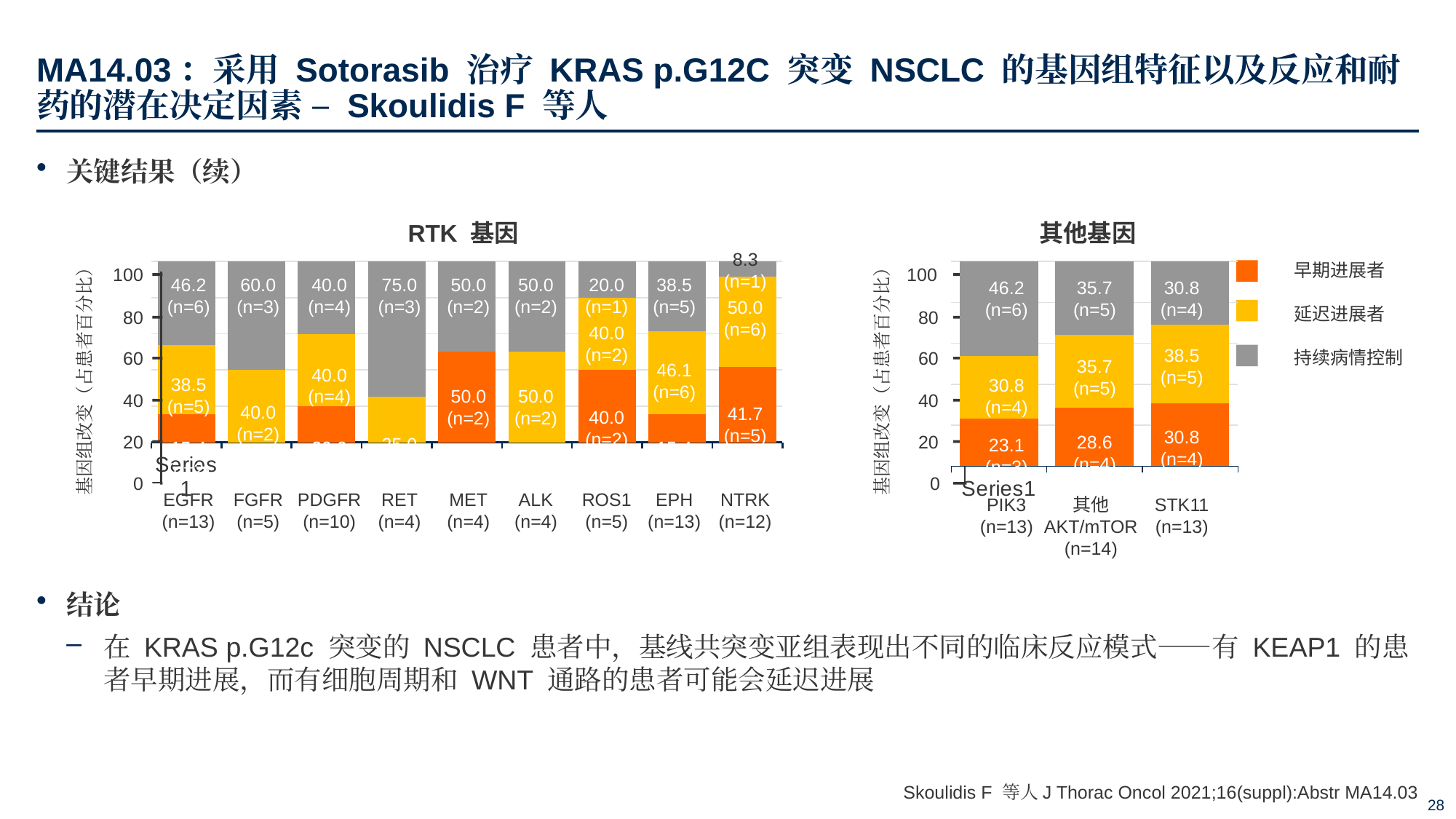

# MA14.03：采用 Sotorasib 治疗 KRAS p.G12C 突变 NSCLC 的基因组特征以及反应和耐药的潜在决定因素 – Skoulidis F 等人
关键结果（续）
结论
在 KRAS p.G12c 突变的 NSCLC 患者中，基线共突变亚组表现出不同的临床反应模式——有 KEAP1 的患者早期进展，而有细胞周期和 WNT 通路的患者可能会延迟进展
RTK 基因
其他基因
8.3
(n=1)
早期进展者

延迟进展者

持续病情控制

### Chart

| Category | Early progressors | Late progressors | Ongoing disease control |
|---|---|---|---|
|  | 23.1 | 30.7 | 46.2 |
|  | 28.6 | 35.7 | 35.7 |
|  | 30.8 | 38.5 | 30.8 |
100

80

60

40

20

0

基因组改变（占患者百分比）

46.2
(n=6)
35.7
(n=5)
30.8
(n=4)

38.5
(n=5)

35.7
(n=5)
30.8
(n=4)
30.8
(n=4)
28.6
(n=4)
23.1
(n=3)
PIK3
(n=13)
其他
AKT/mTOR
(n=14)
STK11
(n=13)

### Chart

| Category | Early progressors | Late progressors | Ongoing disease control |
|---|---|---|---|
|  | 15.4 | 38.5 | 46.2 |
|  | 0.0 | 40.0 | 60.0 |
|  | 20.0 | 40.0 | 40.0 |
|  | 0.0 | 25.0 | 75.0 |
|  | 50.0 | 0.0 | 50.0 |
|  | 0.0 | 50.0 | 50.0 |
|  | 40.0 | 40.0 | 20.0 |
|  | 15.4 | 46.1 | 38.5 |
|  | 41.7 | 50.0 | 8.3 |
100

80

60

40

20

0

基因组改变（占患者百分比）
46.2
(n=6)
60.0
(n=3)
40.0
(n=4)
75.0
(n=3)
50.0
(n=2)
50.0
(n=2)
20.0
(n=1)
38.5
(n=5)
50.0
(n=6)
40.0
(n=2)
46.1
(n=6)
40.0
(n=4)
38.5
(n=5)
50.0
(n=2)
50.0
(n=2)
40.0
(n=2)
41.7
(n=5)
40.0
(n=2)
25.0
(n=1)
15.4
(n=2)
20.0
(n=2)
15.4
(n=2)
EGFR
(n=13)
FGFR
(n=5)
PDGFR
(n=10)
RET
(n=4)
MET
(n=4)
ALK
(n=4)
ROS1
(n=5)
EPH
(n=13)
NTRK
(n=12)

Skoulidis F 等人J Thorac Oncol 2021;16(suppl):Abstr MA14.03